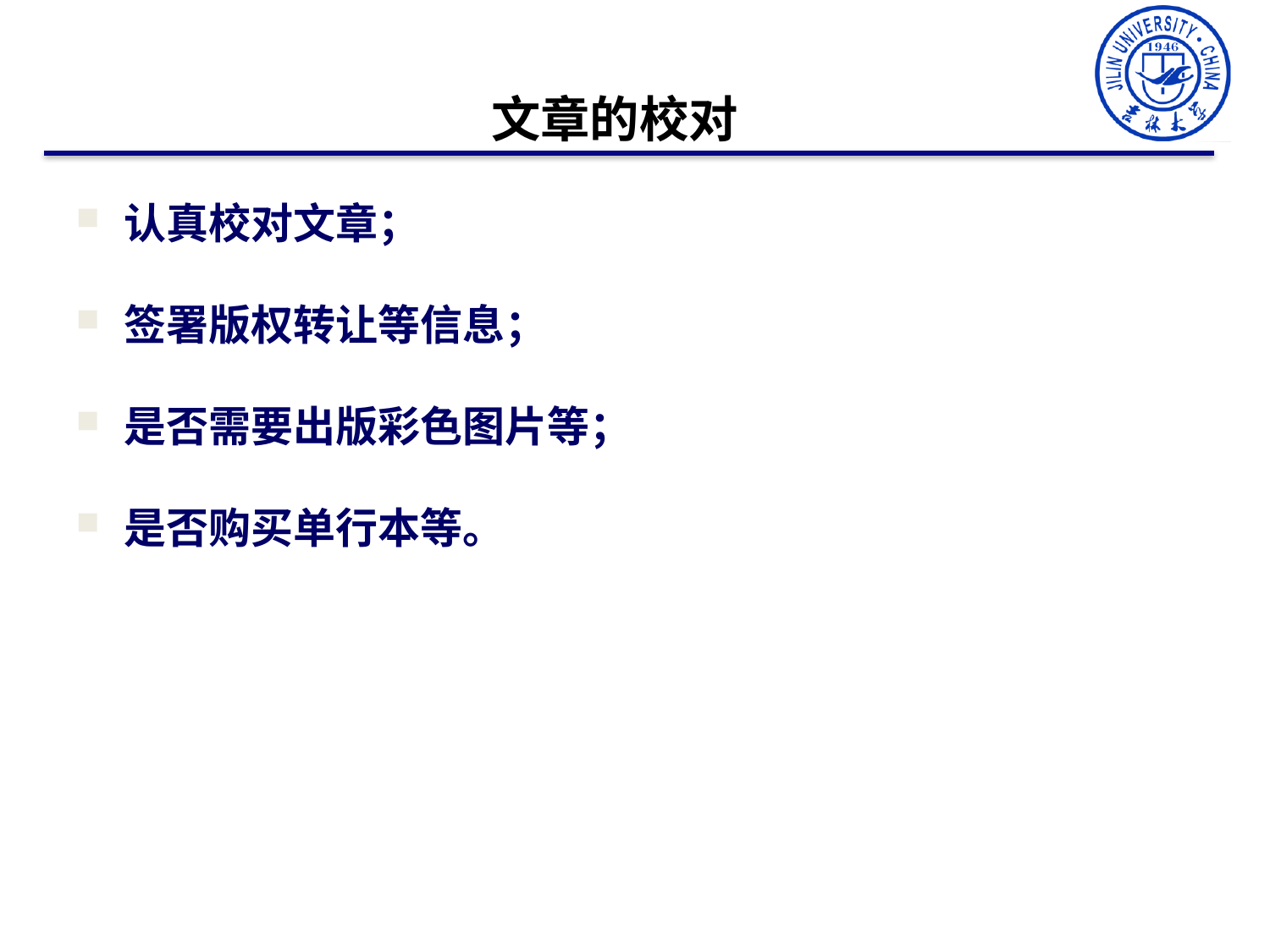

文章的校对
认真校对文章；

签署版权转让等信息；

是否需要出版彩色图片等；

是否购买单行本等。